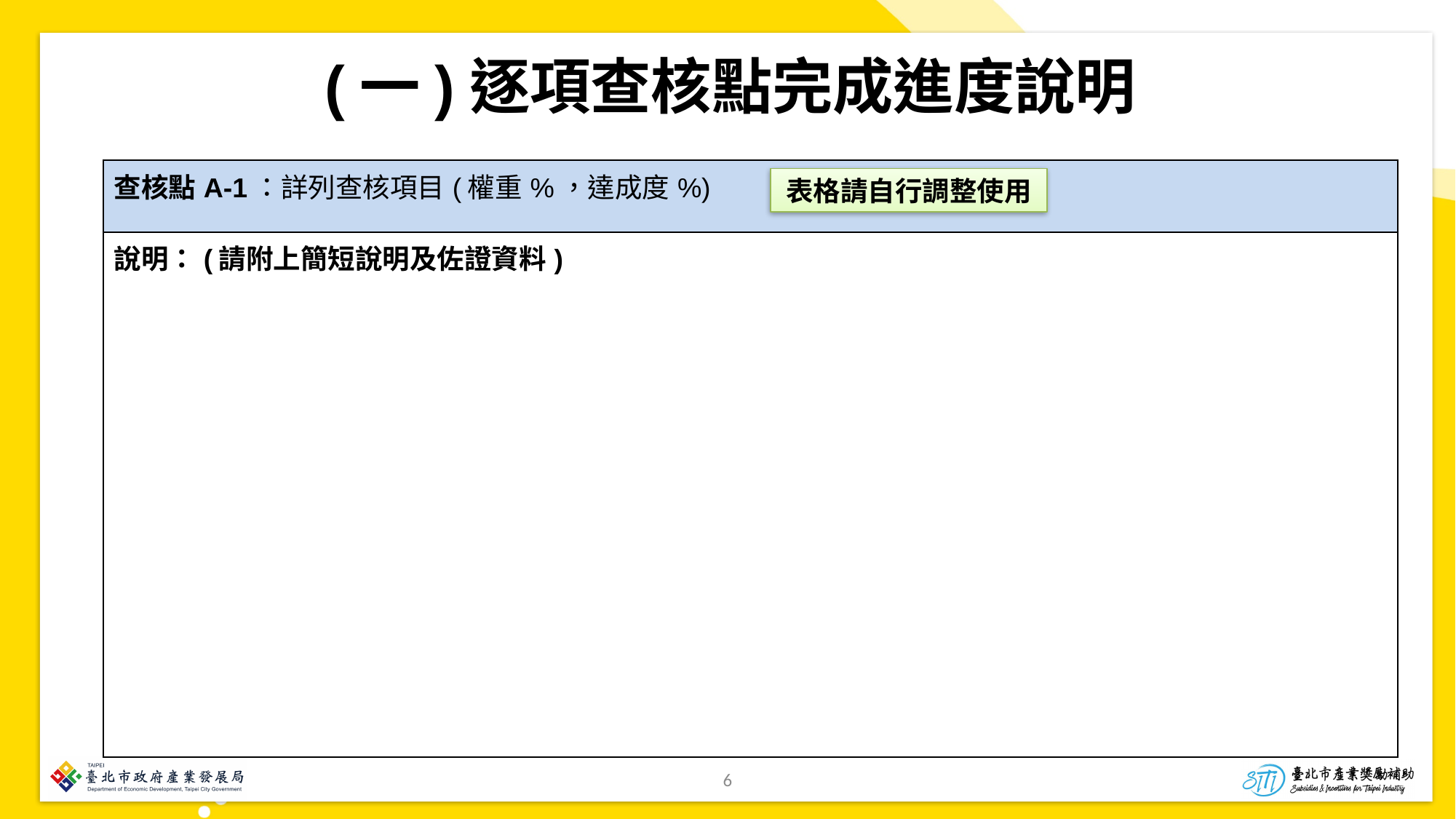

(一)逐項查核點完成進度說明
| 查核點A-1：詳列查核項目(權重%，達成度%) |
| --- |
| 說明：(請附上簡短說明及佐證資料) |
表格請自行調整使用
6